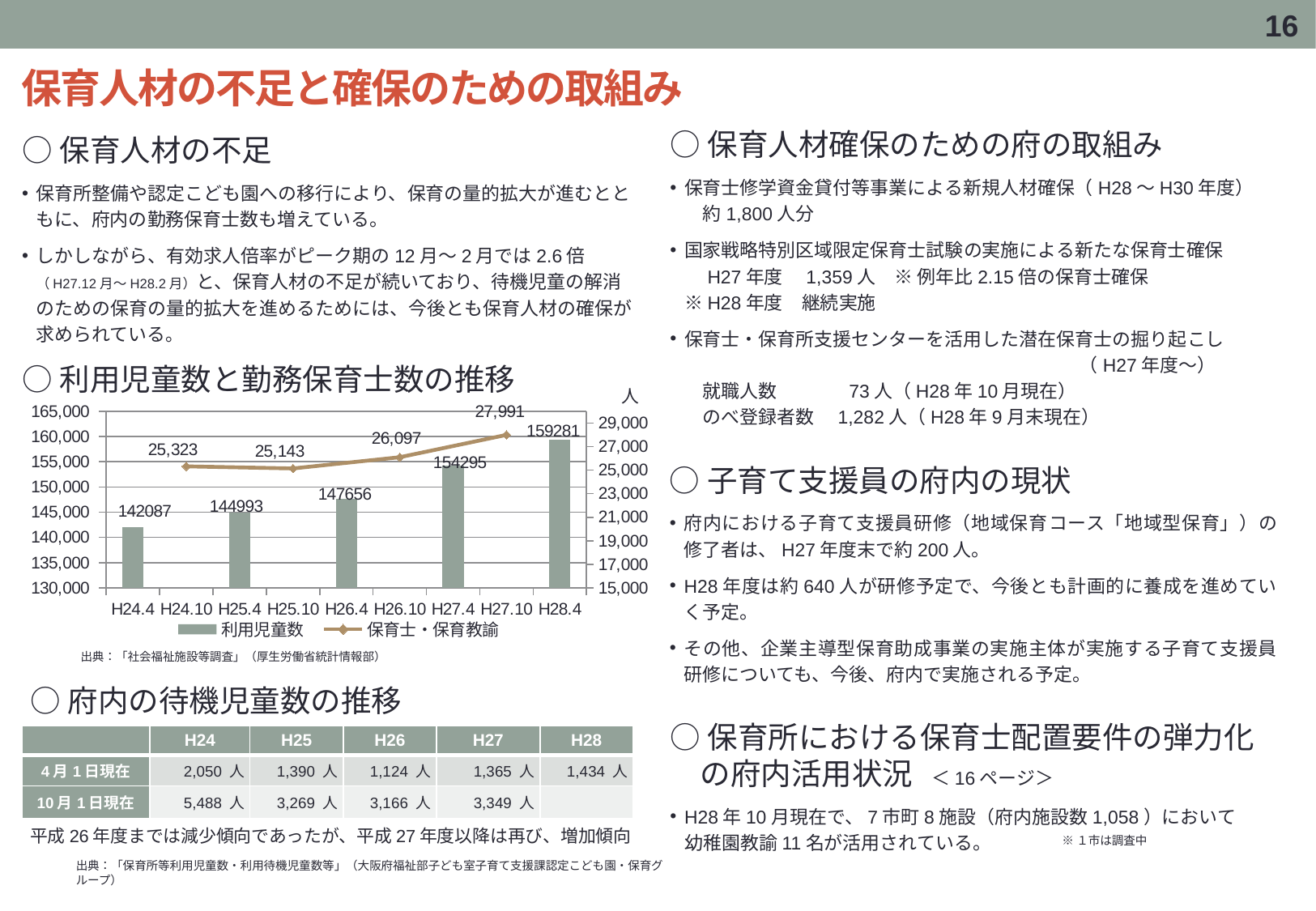

16
# 保育人材の不足と確保のための取組み
○保育人材の不足
保育所整備や認定こども園への移行により、保育の量的拡大が進むとともに、府内の勤務保育士数も増えている。
しかしながら、有効求人倍率がピーク期の12月～2月では2.6倍（H27.12月～H28.2月）と、保育人材の不足が続いており、待機児童の解消のための保育の量的拡大を進めるためには、今後とも保育人材の確保が求められている。
○保育人材確保のための府の取組み
保育士修学資金貸付等事業による新規人材確保（H28～H30年度）
　約1,800人分
国家戦略特別区域限定保育士試験の実施による新たな保育士確保
　H27年度　1,359人　※ 例年比2.15倍の保育士確保
※H28年度　継続実施
保育士・保育所支援センターを活用した潜在保育士の掘り起こし
　　　　　　　　　　　　　　　　　　　　 　（H27年度～）
　就職人数       　　73人（H28年10月現在）
　のべ登録者数　1,282人（H28年9月末現在）
○利用児童数と勤務保育士数の推移
人

### Chart

| Category | 利用児童数 | 保育士・保育教諭 |
|---|---|---|
| H24.4 | 142087.0 | None |
| H24.10 | None | 25323.0 |
| H25.4 | 144993.0 | None |
| H25.10 | None | 25143.0 |
| H26.4 | 147656.0 | None |
| H26.10 | None | 26097.0 |
| H27.4 | 154295.0 | None |
| H27.10 | None | 27991.0 |
| H28.4 | 159281.0 | None |
○子育て支援員の府内の現状
府内における子育て支援員研修（地域保育コース「地域型保育」）の修了者は、H27年度末で約200人。
H28年度は約640人が研修予定で、今後とも計画的に養成を進めていく予定。
その他、企業主導型保育助成事業の実施主体が実施する子育て支援員研修についても、今後、府内で実施される予定。
出典：「社会福祉施設等調査」（厚生労働省統計情報部）
○府内の待機児童数の推移
○保育所における保育士配置要件の弾力化
　の府内活用状況　＜16ページ＞
H28年10月現在で、7市町8施設（府内施設数1,058）において
幼稚園教諭11名が活用されている。
|  | H24 | H25 | H26 | H27 | H28 |
| --- | --- | --- | --- | --- | --- |
| 4月1日現在 | 2,050 人 | 1,390 人 | 1,124 人 | 1,365 人 | 1,434 人 |
| 10月1日現在 | 5,488 人 | 3,269 人 | 3,166 人 | 3,349 人 |  |
平成26年度までは減少傾向であったが、平成27年度以降は再び、増加傾向
※１市は調査中
出典：「保育所等利用児童数・利用待機児童数等」（大阪府福祉部子ども室子育て支援課認定こども園・保育グループ）